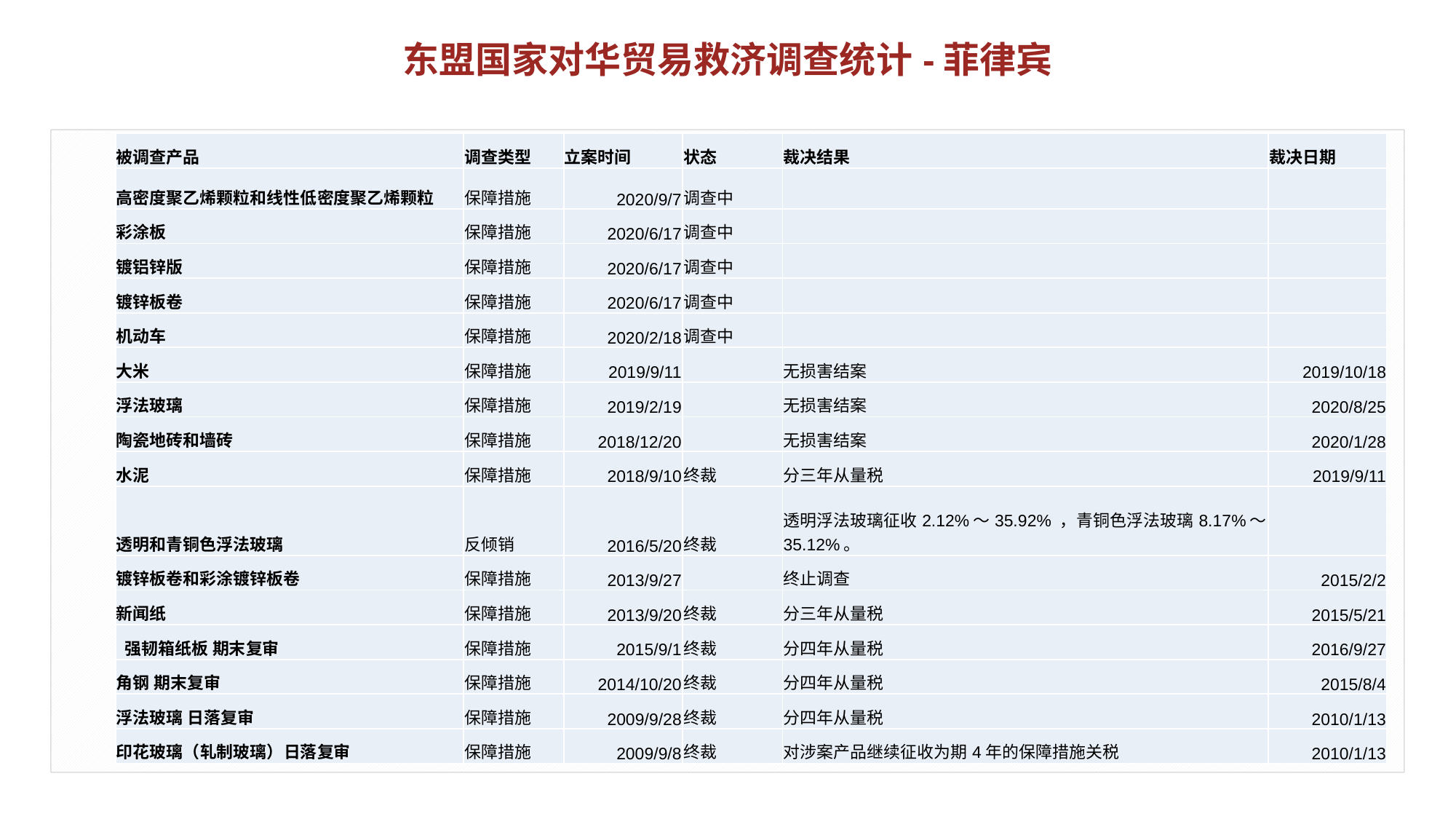

东盟国家对华贸易救济调查统计-菲律宾
| 被调查产品 | 调查类型 | 立案时间 | 状态 | 裁决结果 | 裁决日期 |
| --- | --- | --- | --- | --- | --- |
| 高密度聚乙烯颗粒和线性低密度聚乙烯颗粒 | 保障措施 | 2020/9/7 | 调查中 |  |  |
| 彩涂板 | 保障措施 | 2020/6/17 | 调查中 |  |  |
| 镀铝锌版 | 保障措施 | 2020/6/17 | 调查中 |  |  |
| 镀锌板卷 | 保障措施 | 2020/6/17 | 调查中 |  |  |
| 机动车 | 保障措施 | 2020/2/18 | 调查中 |  |  |
| 大米 | 保障措施 | 2019/9/11 |  | 无损害结案 | 2019/10/18 |
| 浮法玻璃 | 保障措施 | 2019/2/19 |  | 无损害结案 | 2020/8/25 |
| 陶瓷地砖和墙砖 | 保障措施 | 2018/12/20 |  | 无损害结案 | 2020/1/28 |
| 水泥 | 保障措施 | 2018/9/10 | 终裁 | 分三年从量税 | 2019/9/11 |
| 透明和青铜色浮法玻璃 | 反倾销 | 2016/5/20 | 终裁 | 透明浮法玻璃征收2.12%～35.92% ，青铜色浮法玻璃8.17%～35.12%。 |  |
| 镀锌板卷和彩涂镀锌板卷 | 保障措施 | 2013/9/27 |  | 终止调查 | 2015/2/2 |
| 新闻纸 | 保障措施 | 2013/9/20 | 终裁 | 分三年从量税 | 2015/5/21 |
| 强韧箱纸板 期末复审 | 保障措施 | 2015/9/1 | 终裁 | 分四年从量税 | 2016/9/27 |
| 角钢 期末复审 | 保障措施 | 2014/10/20 | 终裁 | 分四年从量税 | 2015/8/4 |
| 浮法玻璃 日落复审 | 保障措施 | 2009/9/28 | 终裁 | 分四年从量税 | 2010/1/13 |
| 印花玻璃（轧制玻璃）日落复审 | 保障措施 | 2009/9/8 | 终裁 | 对涉案产品继续征收为期4年的保障措施关税 | 2010/1/13 |